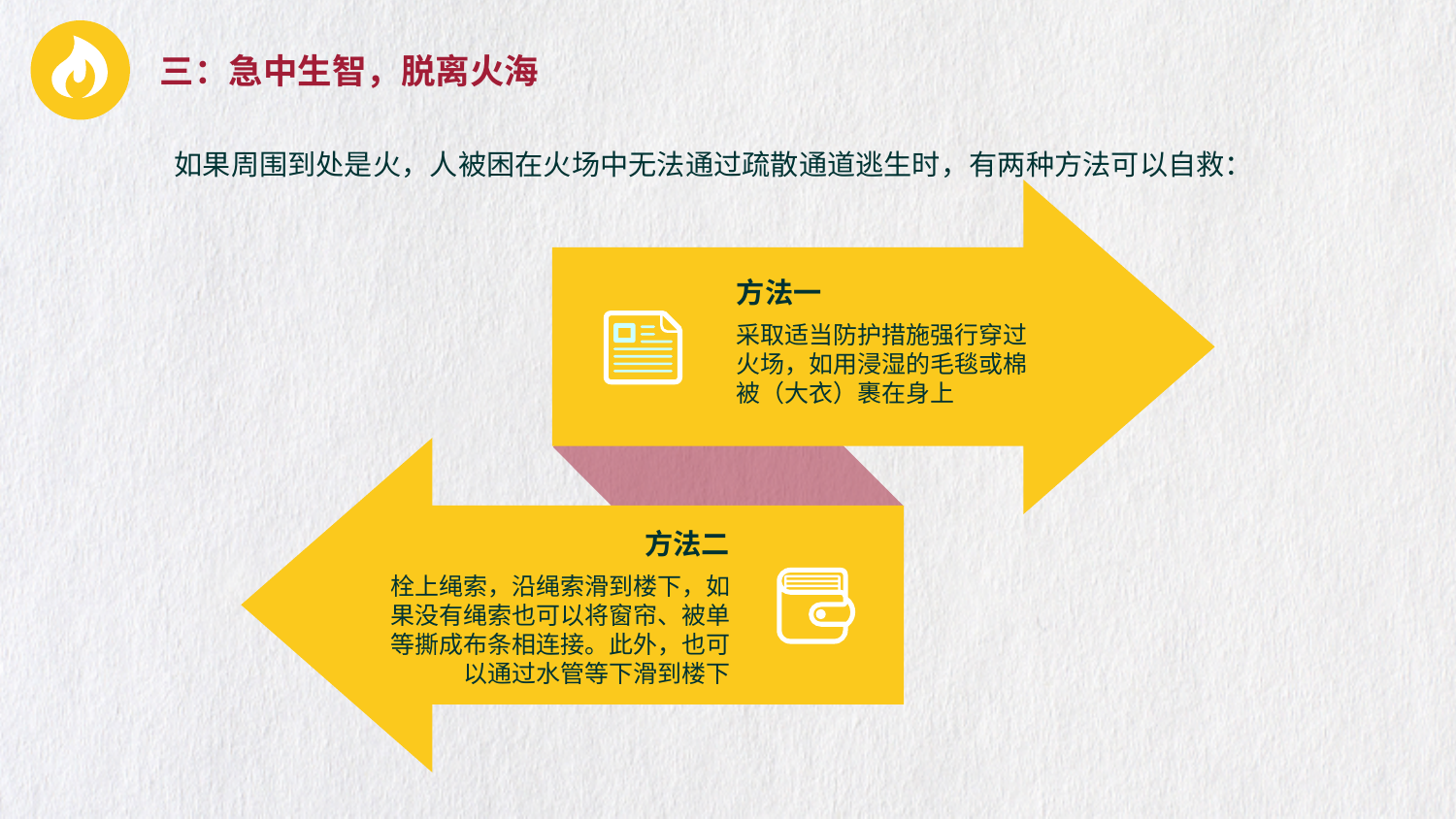

三：急中生智，脱离火海
如果周围到处是火，人被困在火场中无法通过疏散通道逃生时，有两种方法可以自救：

方法一
v

采取适当防护措施强行穿过火场，如用浸湿的毛毯或棉被（大衣）裹在身上

方法二
栓上绳索，沿绳索滑到楼下，如果没有绳索也可以将窗帘、被单等撕成布条相连接。此外，也可以通过水管等下滑到楼下